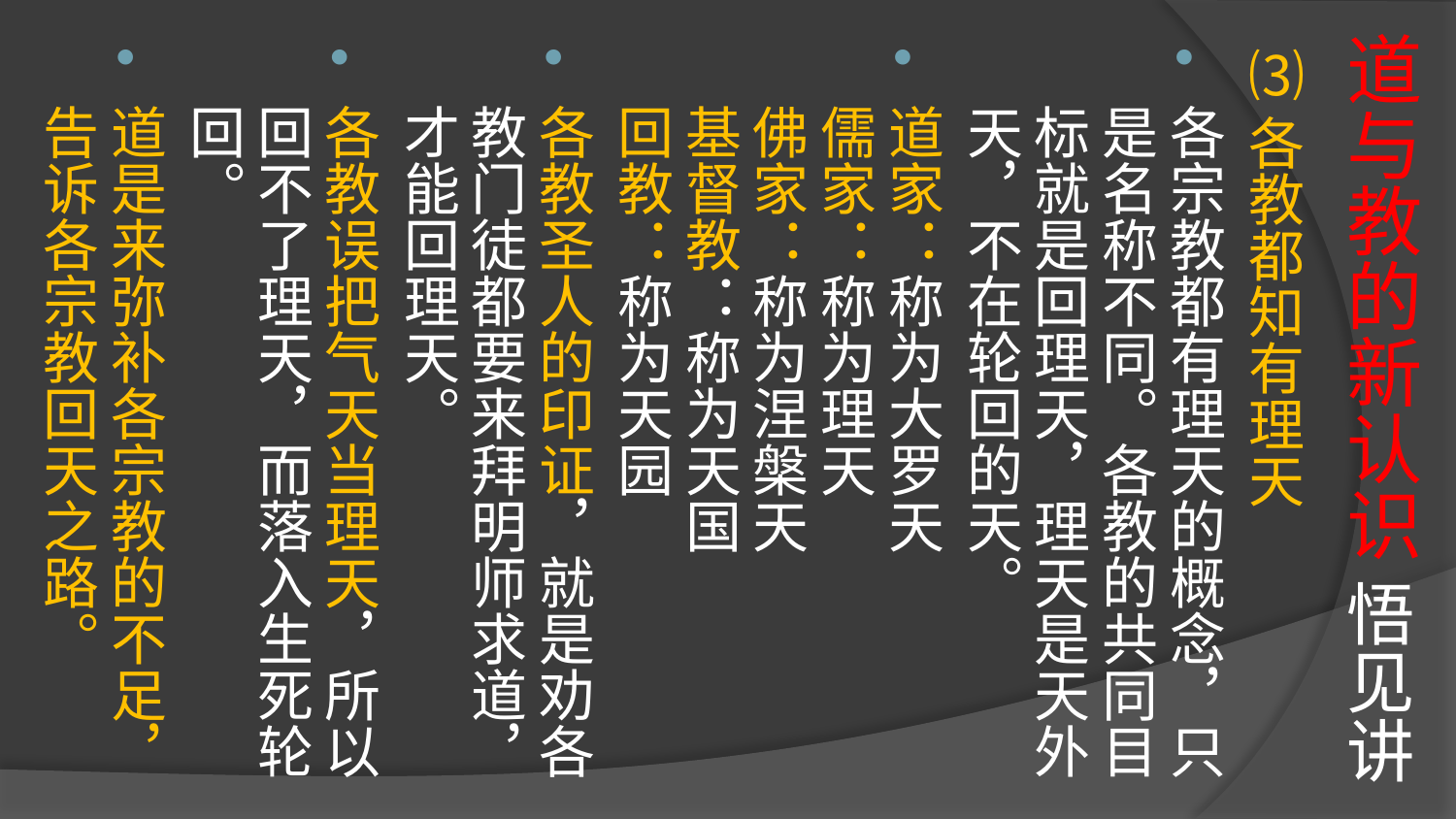

# 道与教的新认识 悟见讲
⑶各教都知有理天
各宗教都有理天的概念，只是名称不同。各教的共同目标就是回理天，理天是天外天，不在轮回的天。
道家：称为大罗天
儒家：称为理天
佛家：称为涅槃天
基督教：称为天国
回教：称为天园
各教圣人的印证，就是劝各教门徒都要来拜明师求道，才能回理天。
各教误把气天当理天，所以回不了理天，而落入生死轮回。
道是来弥补各宗教的不足，告诉各宗教回天之路。